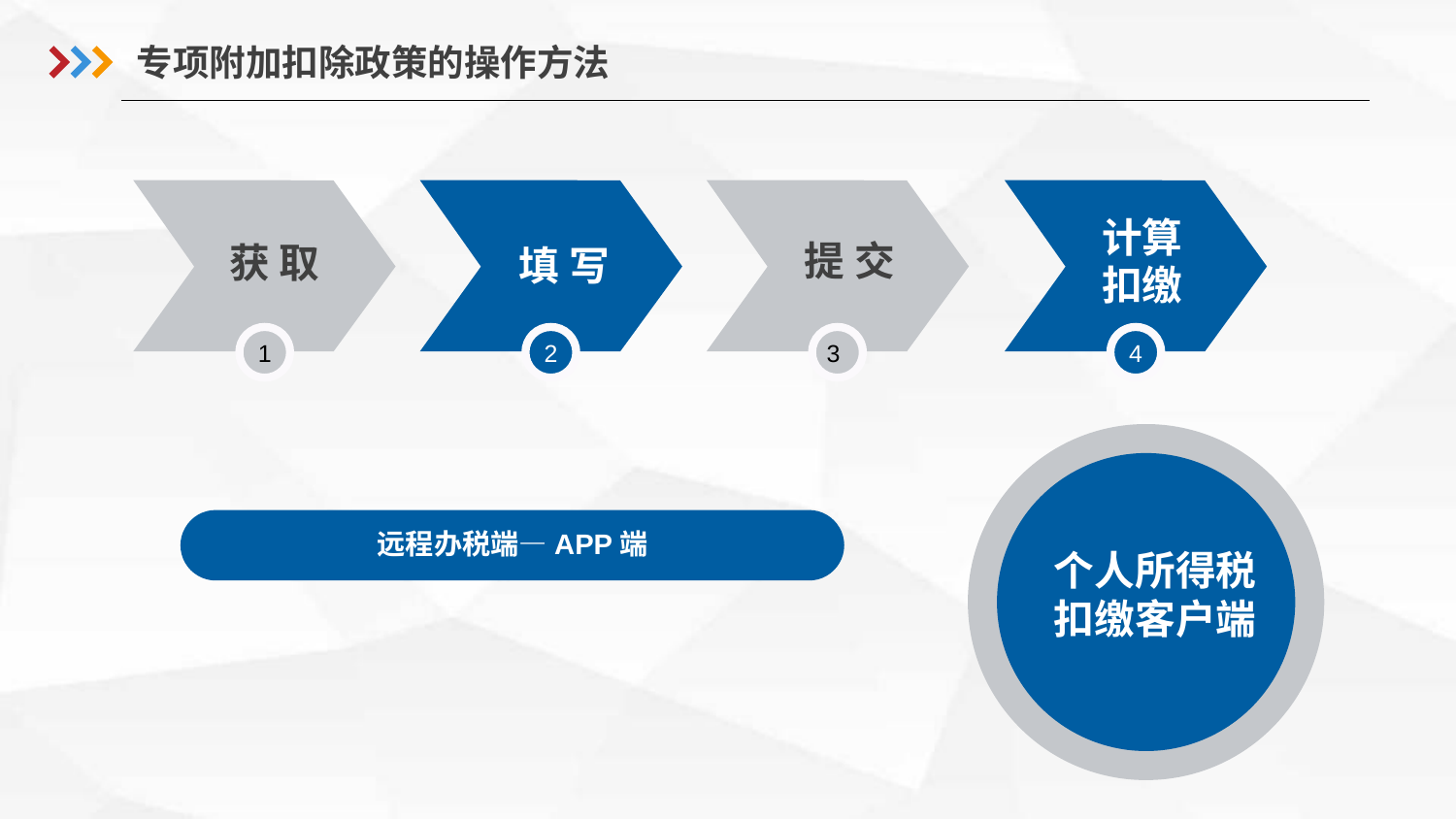

专项附加扣除政策的操作方法

获 取

填 写

提 交

计算
扣缴

1

2

3

4

远程办税端—APP端
个人所得税扣缴客户端